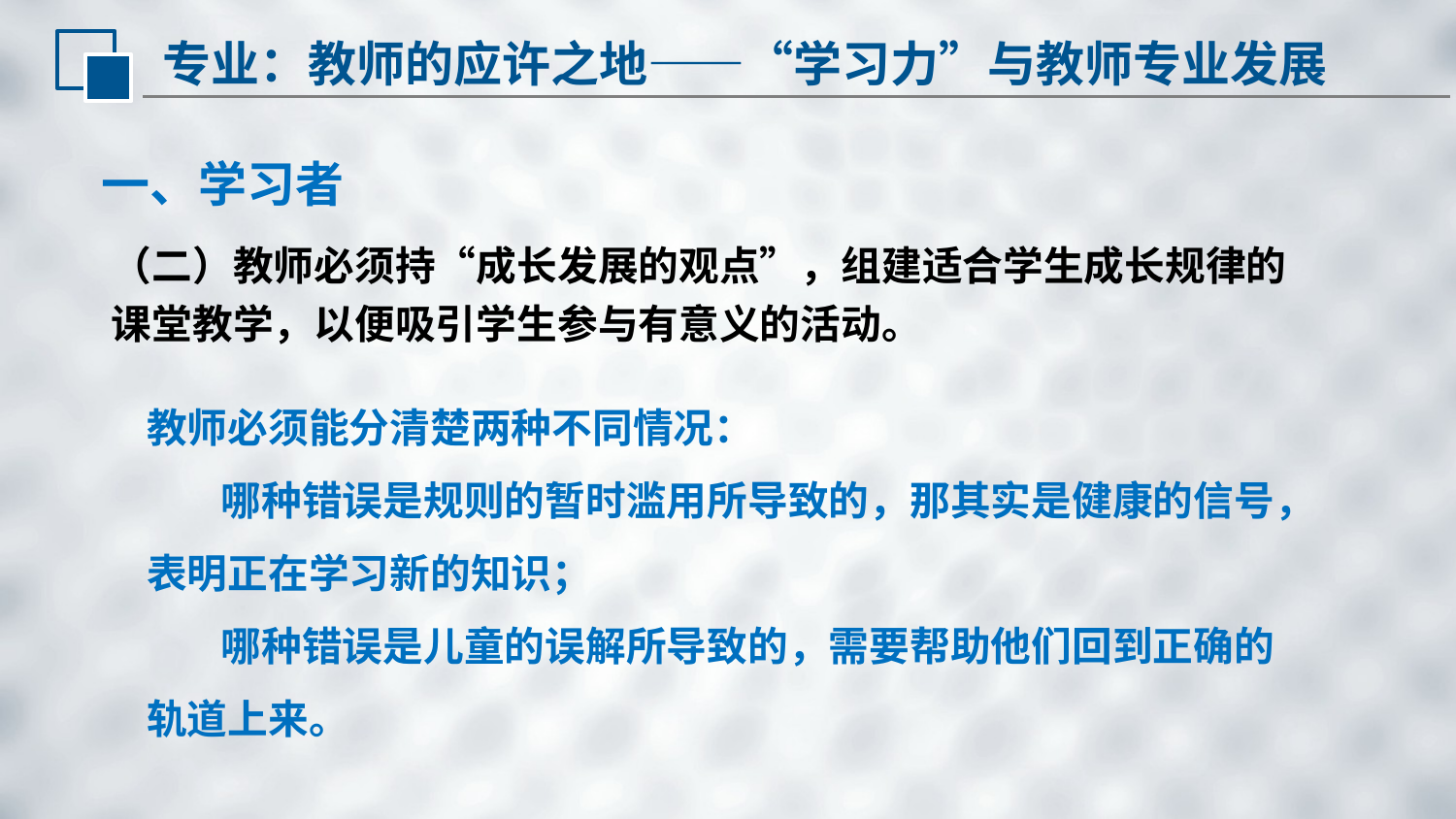

专业：教师的应许之地——“学习力”与教师专业发展

一、学习者
（二）教师必须持“成长发展的观点”，组建适合学生成长规律的课堂教学，以便吸引学生参与有意义的活动。
教师必须能分清楚两种不同情况：
       哪种错误是规则的暂时滥用所导致的，那其实是健康的信号，表明正在学习新的知识；
       哪种错误是儿童的误解所导致的，需要帮助他们回到正确的轨道上来。